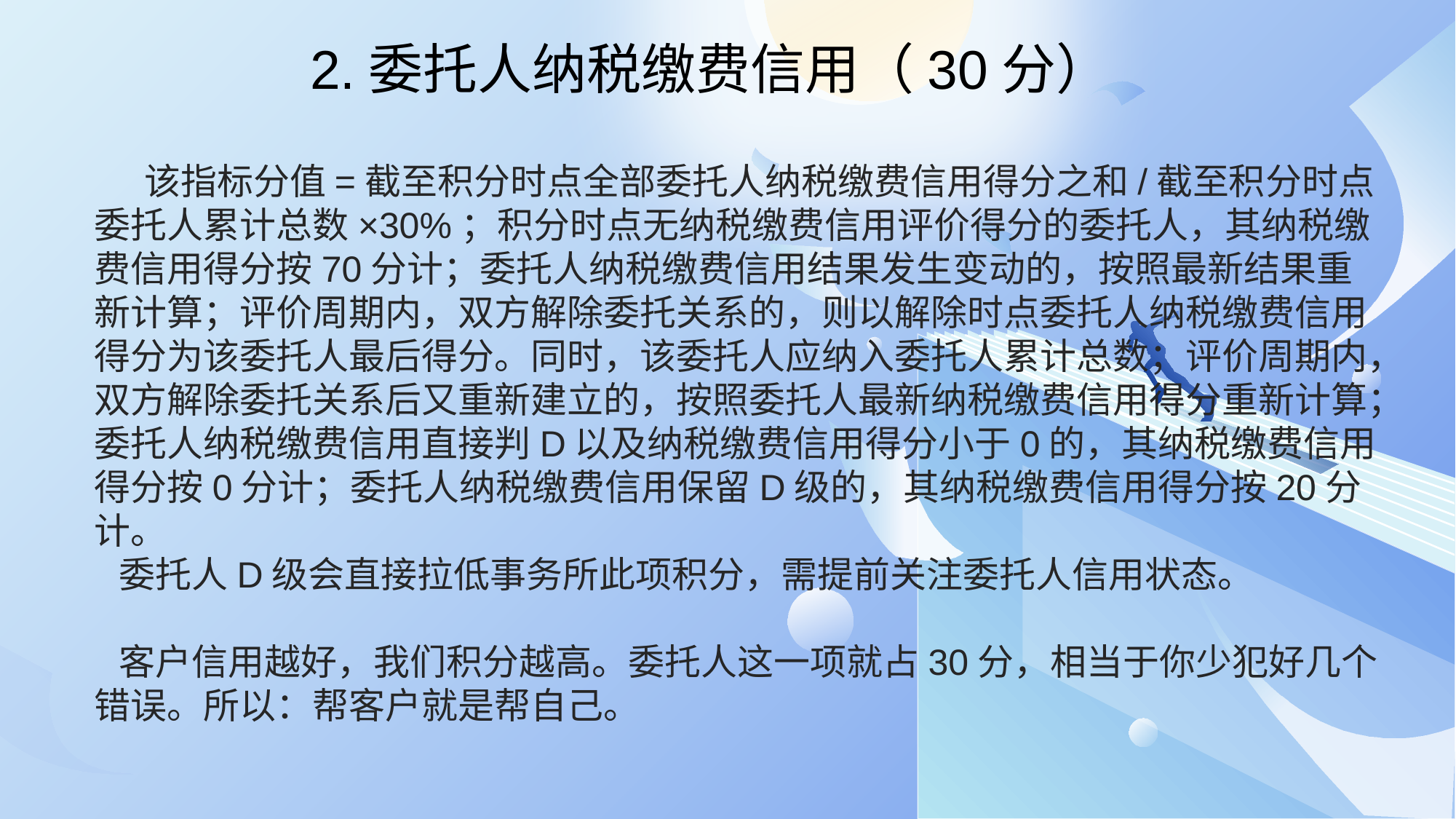

2.委托人纳税缴费信用（30分）
     该指标分值=截至积分时点全部委托人纳税缴费信用得分之和/截至积分时点委托人累计总数×30%；积分时点无纳税缴费信用评价得分的委托人，其纳税缴费信用得分按70分计；委托人纳税缴费信用结果发生变动的，按照最新结果重新计算；评价周期内，双方解除委托关系的，则以解除时点委托人纳税缴费信用得分为该委托人最后得分。同时，该委托人应纳入委托人累计总数；评价周期内，双方解除委托关系后又重新建立的，按照委托人最新纳税缴费信用得分重新计算；委托人纳税缴费信用直接判D以及纳税缴费信用得分小于0的，其纳税缴费信用得分按0分计；委托人纳税缴费信用保留D级的，其纳税缴费信用得分按20分计。
   委托人D级会直接拉低事务所此项积分，需提前关注委托人信用状态。
   客户信用越好，我们积分越高。委托人这一项就占30分，相当于你少犯好几个错误。所以：帮客户就是帮自己。